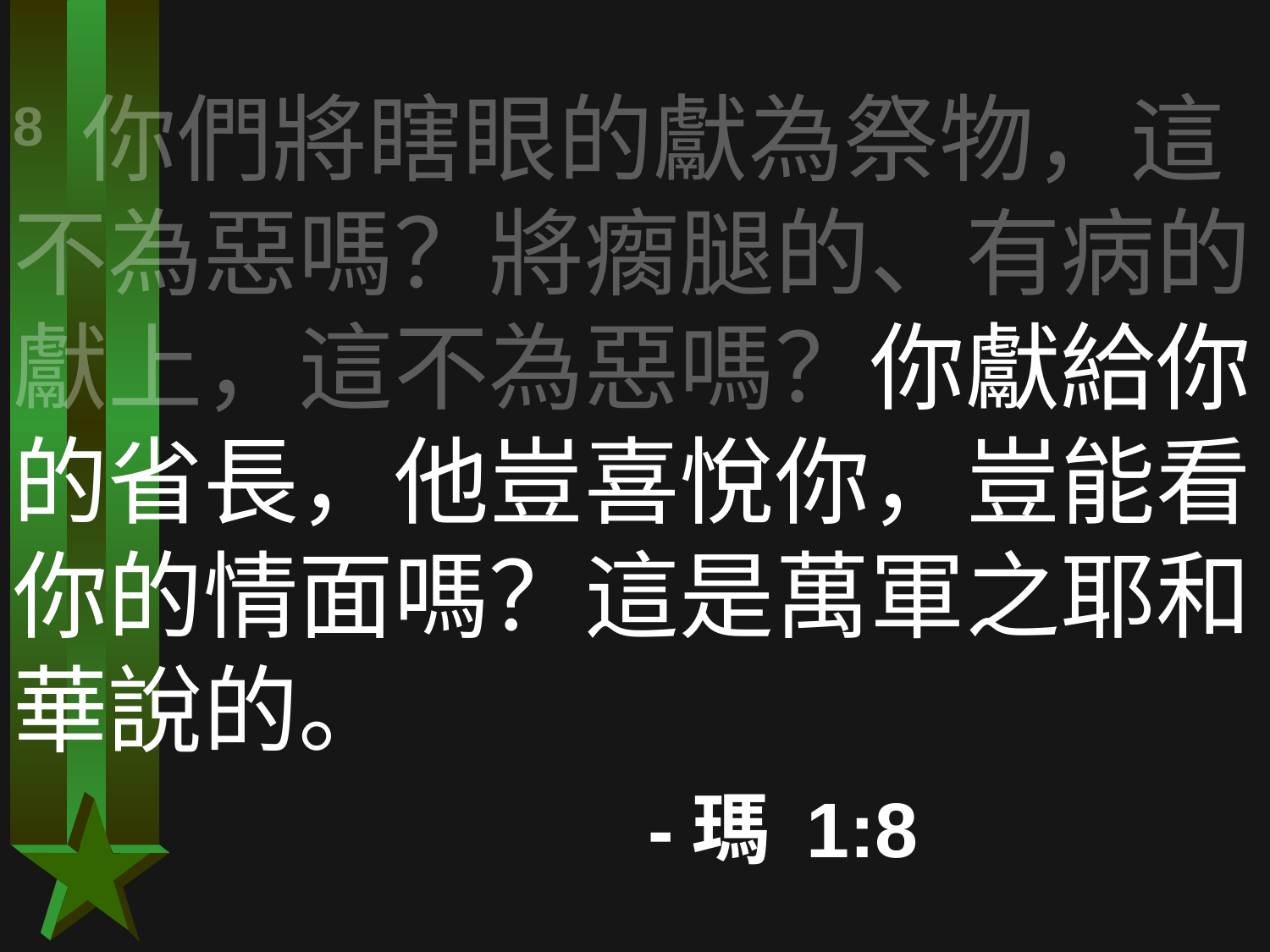

8 你們將瞎眼的獻為祭物，這不為惡嗎？將瘸腿的、有病的獻上，這不為惡嗎？你獻給你的省長，他豈喜悅你，豈能看你的情面嗎？這是萬軍之耶和華說的。
					-瑪 1:8